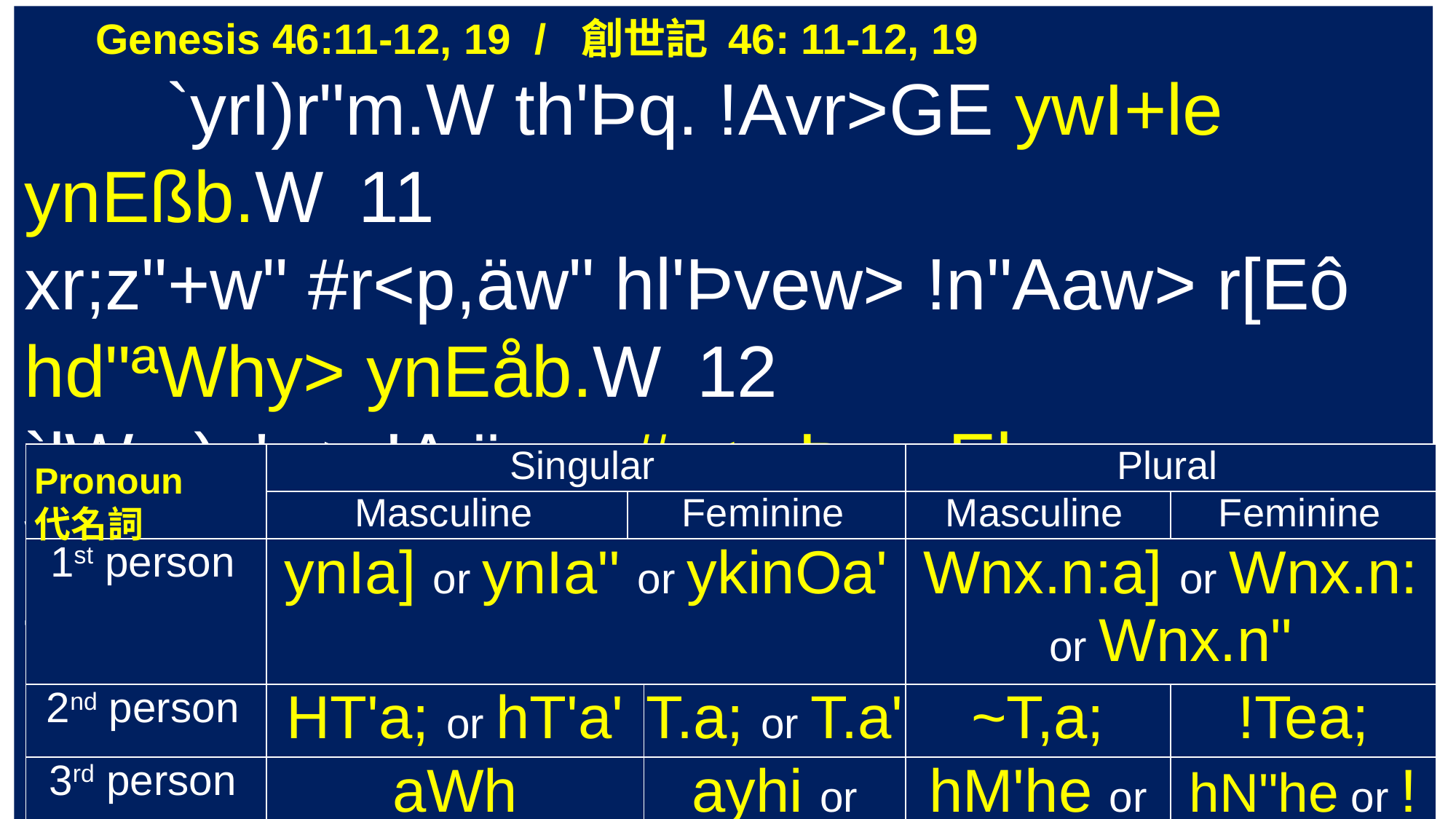

Genesis 46:11-12, 19  /  創世記 46: 11-12, 19
       `yrI)r"m.W th'Þq. !Avr>GE ywI+le ynEßb.W   11
xr;z"+w" #r<p,äw" hl'Þvew> !n"Aaw> r[Eô hd"ªWhy> ynEåb.W   12
`lWm)x'w> !Arïc.x, #r<p,Þ-ynEb. Wyðh.YIw: ![;n:ëK. #r<a,äB. ‘!n"Aaw> r[EÜ tm'Y"“w:
 `!mI)y"n>biW @sEßAy bqoê[]y: tv,aeä ‘lxer" ynEÜB.   19
|  | Singular |  |  | Plural |  |
| --- | --- | --- | --- | --- | --- |
|  | Masculine | Feminine |  | Masculine | Feminine |
| 1st person | ynIa] or ynIa'' or ykinOa' |  |  | Wnx.n:a] or Wnx.n: or Wnx.n" |  |
| 2nd person | HT'a; or hT'a' |  | T.a; or T.a' | ~T,a; | !Tea; |
| 3rd person | aWh |  | ayhi or awhi | hM'he or ~he | hN"he or !he |
Pronoun
代名詞